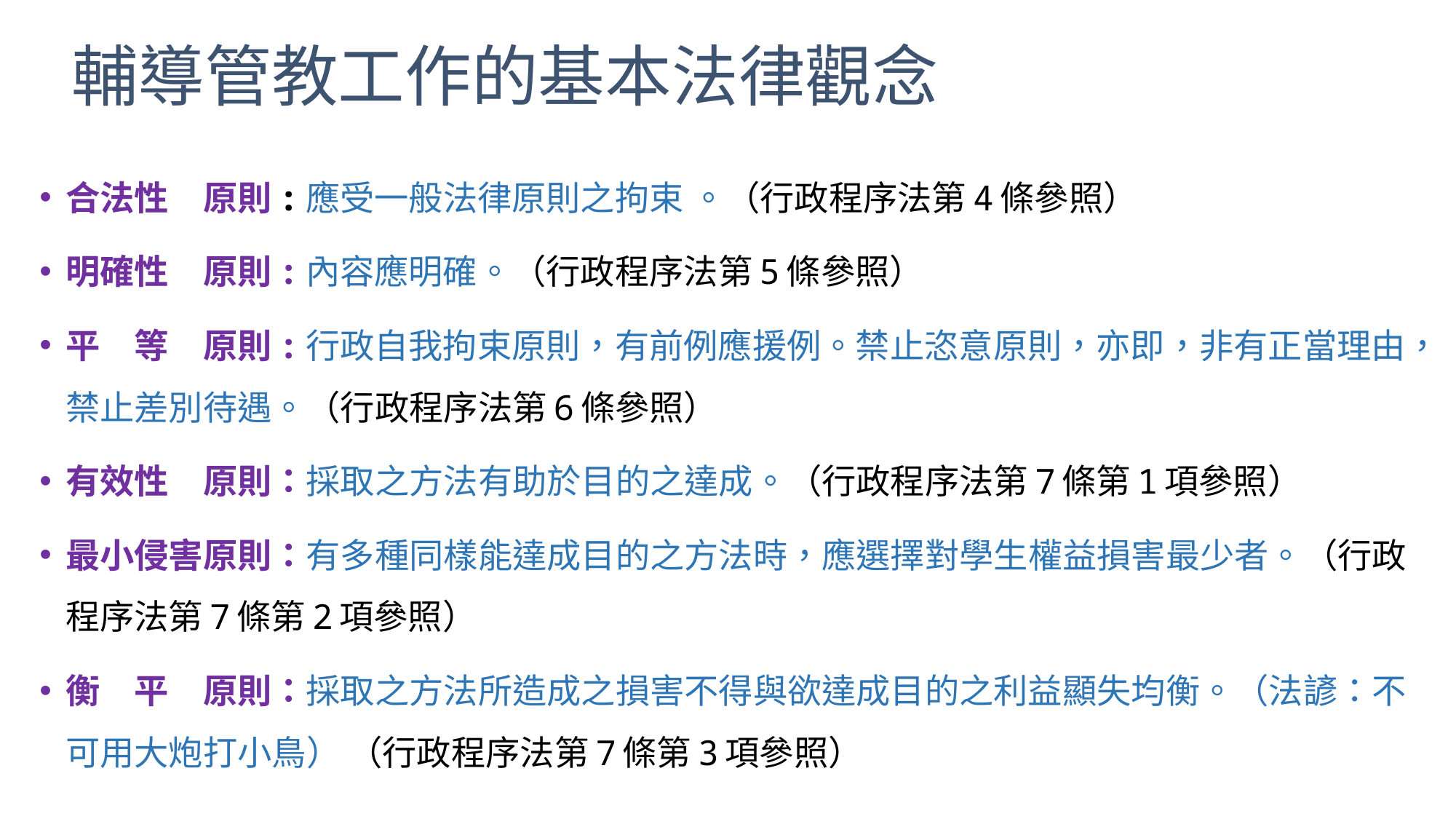

# 輔導管教工作的基本法律觀念
合法性　原則:應受一般法律原則之拘束 。（行政程序法第4條參照）
明確性　原則:內容應明確。（行政程序法第5條參照）
平　等　原則:行政自我拘束原則，有前例應援例。禁止恣意原則，亦即，非有正當理由，禁止差別待遇。（行政程序法第6條參照）
有效性　原則：採取之方法有助於目的之達成。（行政程序法第7條第1項參照）
最小侵害原則：有多種同樣能達成目的之方法時，應選擇對學生權益損害最少者。（行政程序法第7條第2項參照）
衡　平　原則：採取之方法所造成之損害不得與欲達成目的之利益顯失均衡。（法諺：不可用大炮打小鳥） （行政程序法第7條第3項參照）